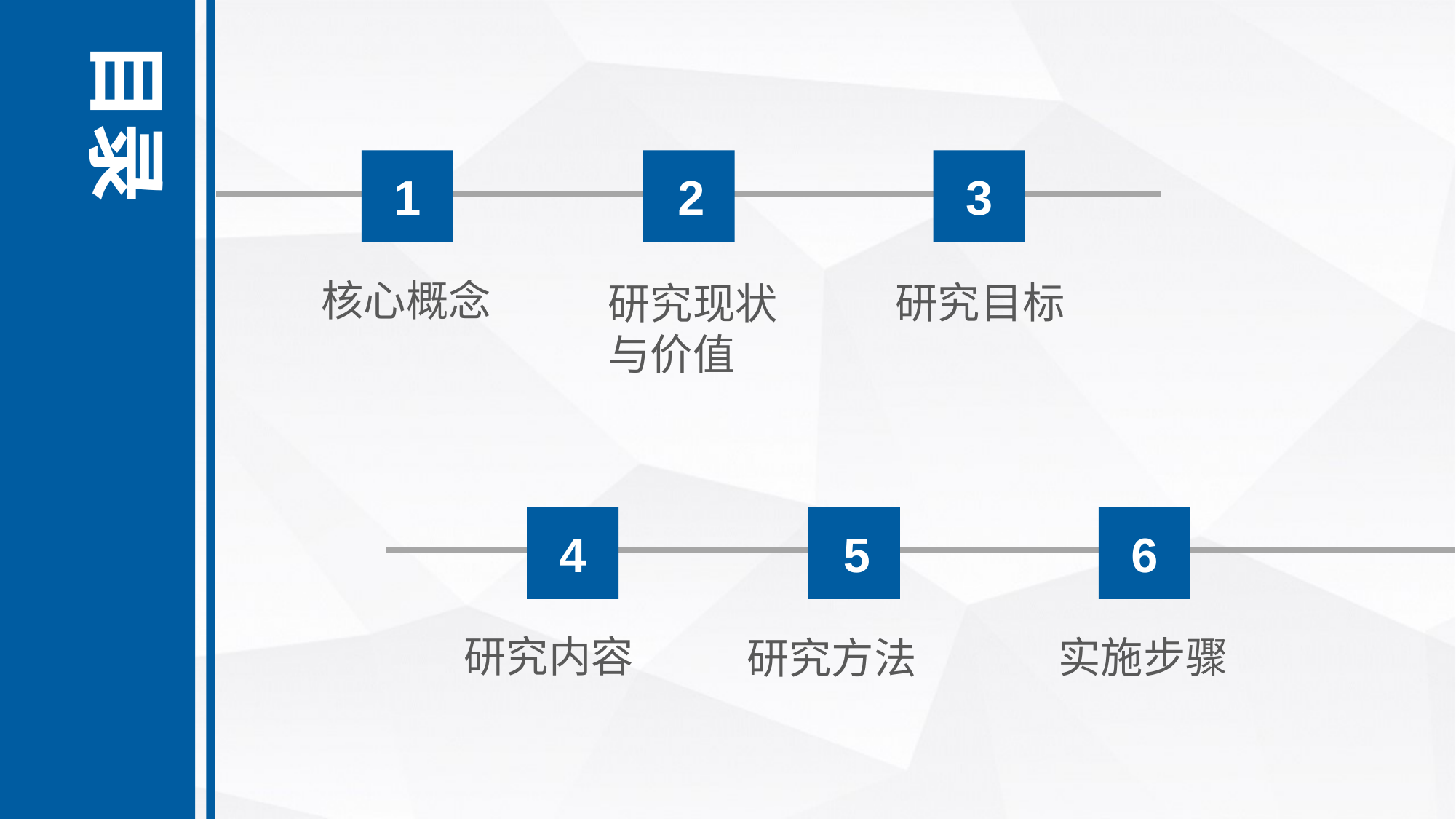

目录

1

2

3
核心概念
研究目标
研究现状与价值

4

5

6
研究内容
实施步骤
研究方法